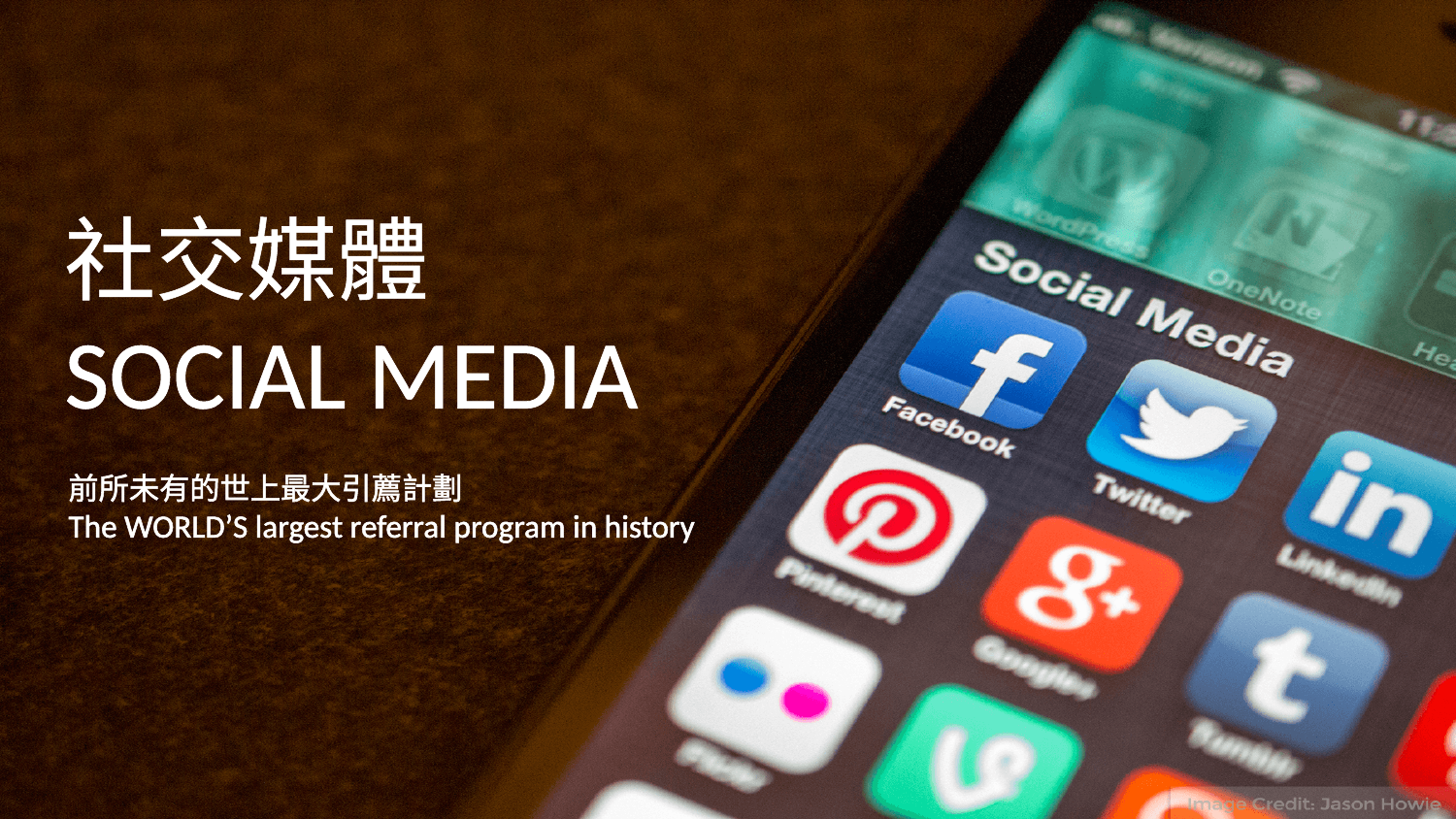

社交媒體Social Media
前所未有的世上最大引薦計劃
The WORLD’S largest referral program in history